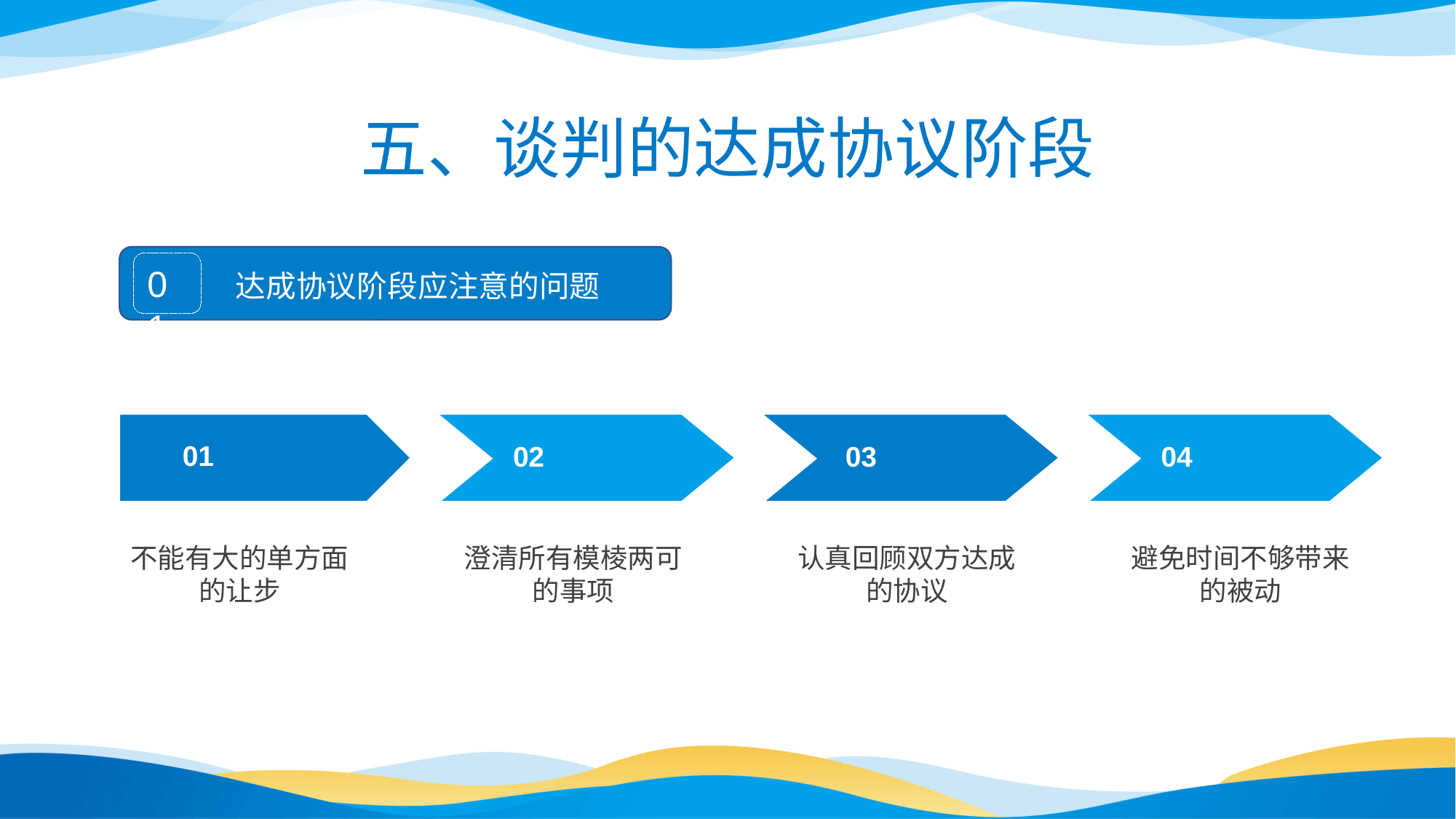

五、谈判的达成协议阶段

01

达成协议阶段应注意的问题

01

02

03

04
不能有大的单方面的让步
澄清所有模棱两可的事项
认真回顾双方达成的协议
避免时间不够带来的被动